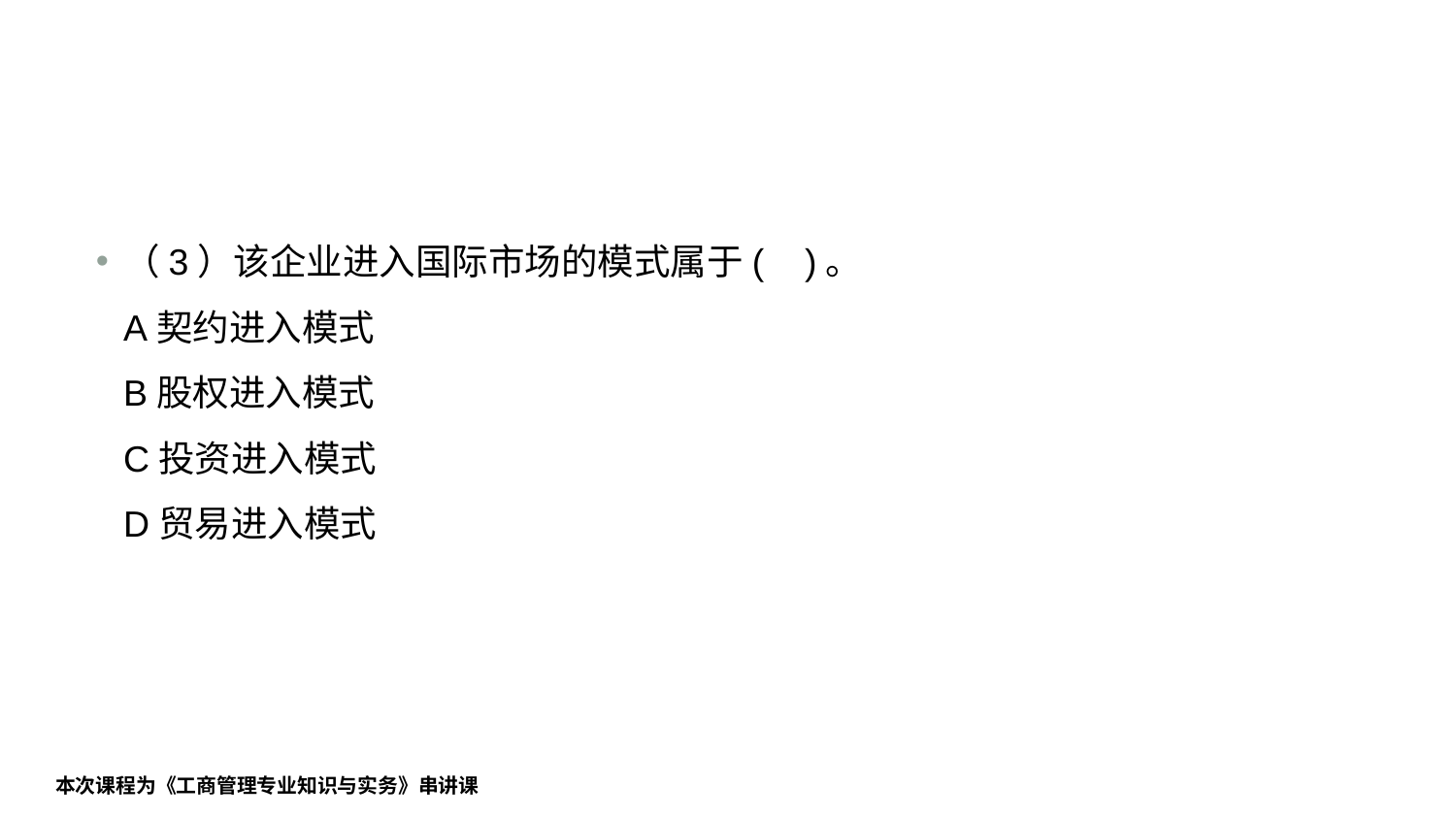

#

（3）该企业进入国际市场的模式属于(    )。
A契约进入模式
B股权进入模式
C投资进入模式
D贸易进入模式